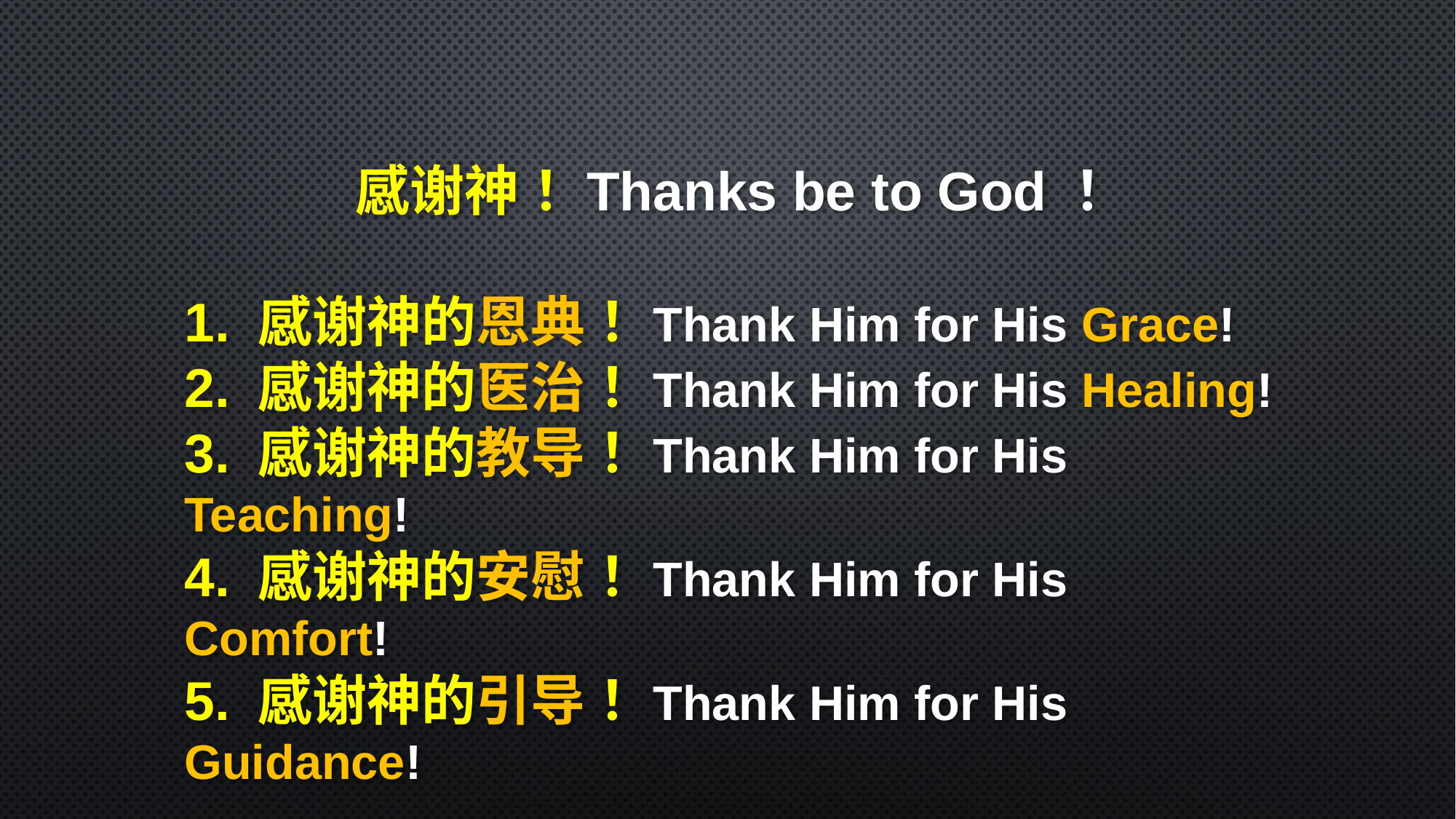

感谢神！Thanks be to God！

1. 感谢神的恩典！Thank Him for His Grace!
2. 感谢神的医治！Thank Him for His Healing!
3. 感谢神的教导！Thank Him for His Teaching!
4. 感谢神的安慰！Thank Him for His Comfort!
5. 感谢神的引导！Thank Him for His Guidance!